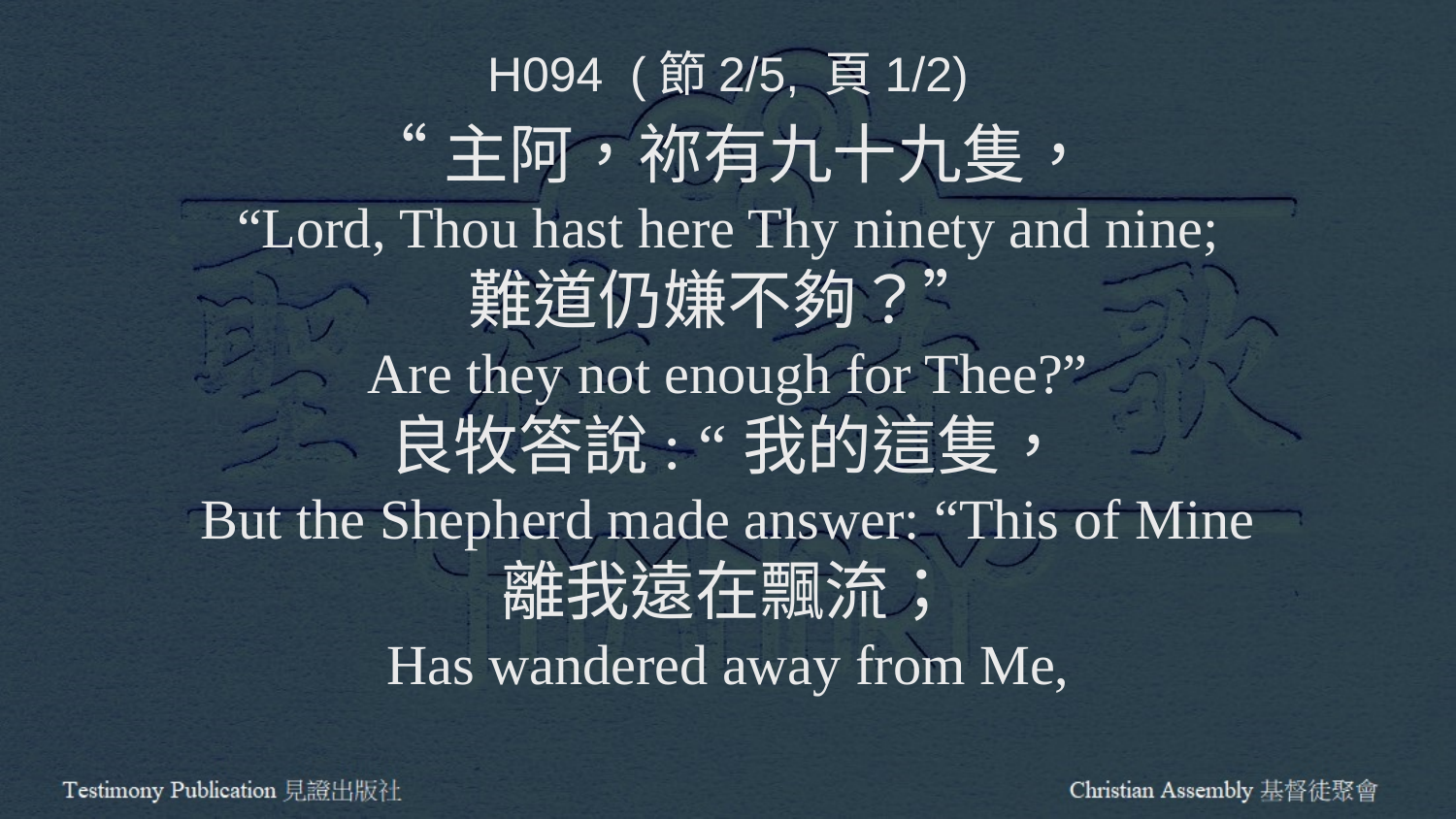

H094  (節2/5, 頁1/2)
“主阿，祢有九十九隻，
“Lord, Thou hast here Thy ninety and nine;
難道仍嫌不夠？”
Are they not enough for Thee?”
良牧答說: “我的這隻，
But the Shepherd made answer: “This of Mine
離我遠在飄流；
Has wandered away from Me,